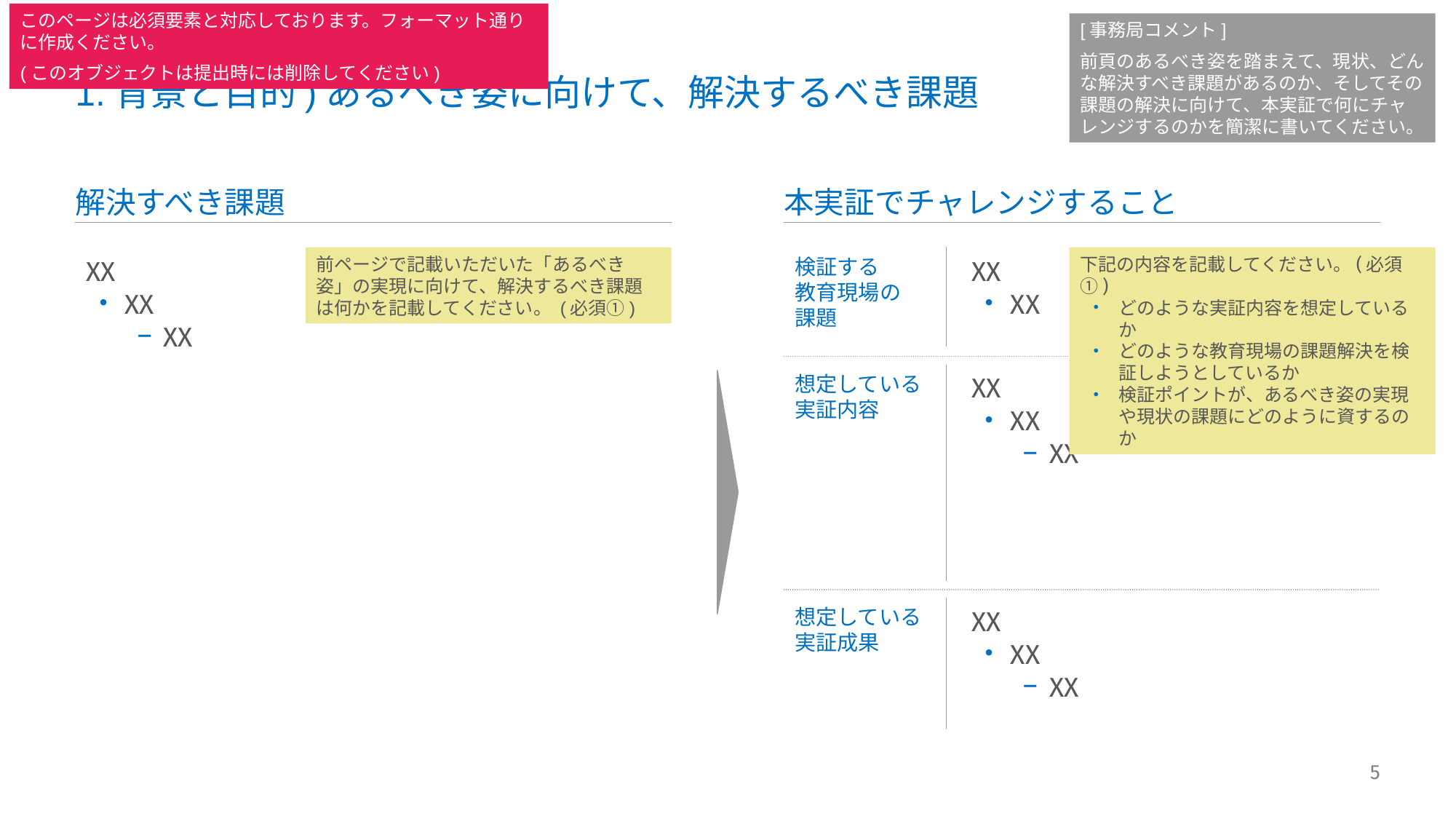

このページは必須要素と対応しております。フォーマット通りに作成ください。
(このオブジェクトは提出時には削除してください)
[事務局コメント]
前頁のあるべき姿を踏まえて、現状、どんな解決すべき課題があるのか、そしてその課題の解決に向けて、本実証で何にチャレンジするのかを簡潔に書いてください。
# 1.背景と目的)あるべき姿に向けて、解決するべき課題
解決すべき課題
本実証でチャレンジすること
前ページで記載いただいた「あるべき姿」の実現に向けて、解決するべき課題は何かを記載してください。 (必須①)
下記の内容を記載してください。(必須①)
どのような実証内容を想定しているか
どのような教育現場の課題解決を検証しようとしているか
検証ポイントが、あるべき姿の実現や現状の課題にどのように資するのか
XX
XX
XX

検証する
教育現場の
課題
XX
XX
想定している
実証内容
XX
XX
XX

想定している
実証成果
XX
XX
XX